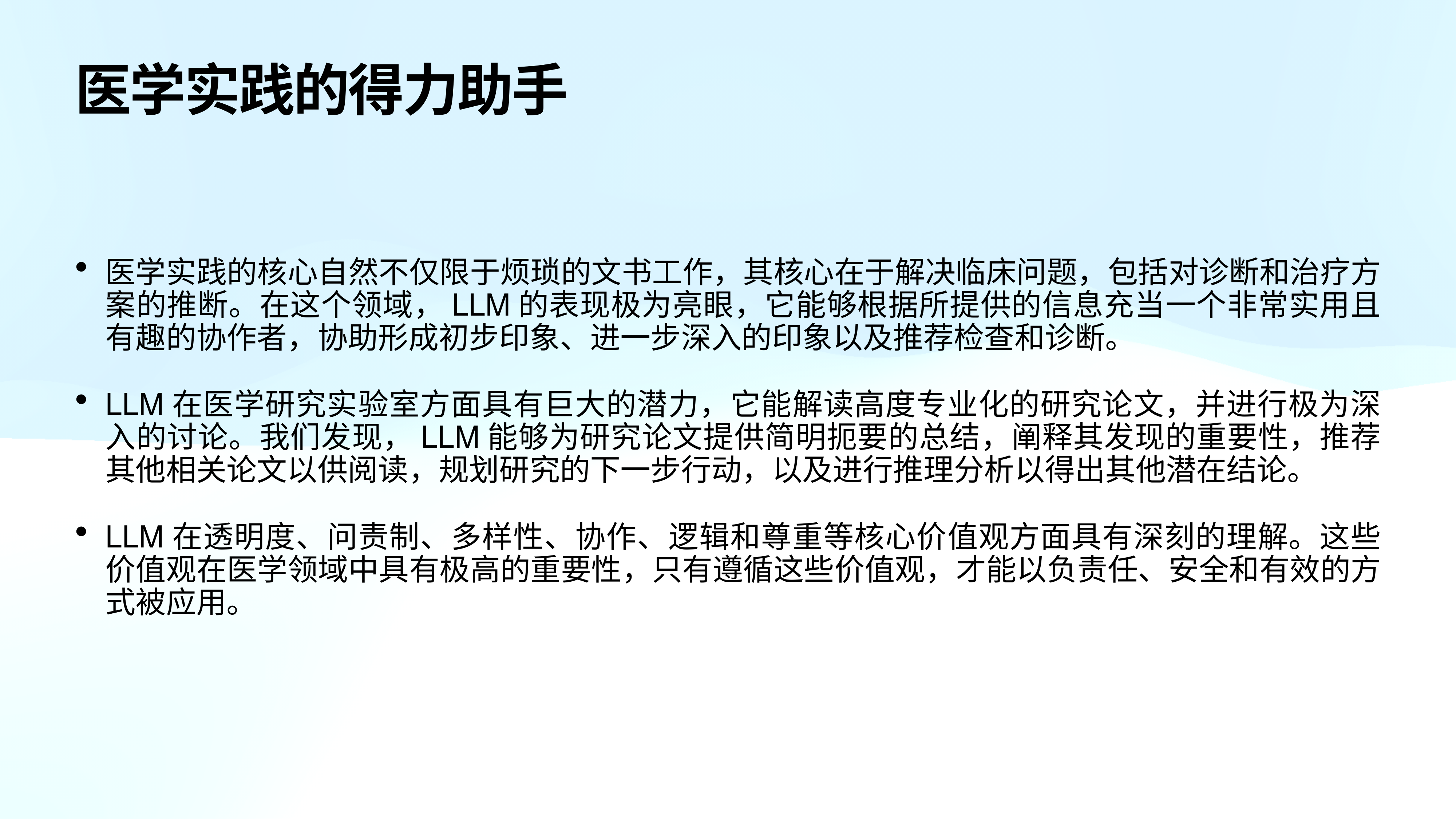

# 医学实践的得力助手

医学实践的核心自然不仅限于烦琐的文书工作，其核心在于解决临床问题，包括对诊断和治疗方案的推断。在这个领域，LLM的表现极为亮眼，它能够根据所提供的信息充当一个非常实用且有趣的协作者，协助形成初步印象、进一步深入的印象以及推荐检查和诊断。
LLM在医学研究实验室方面具有巨大的潜力，它能解读高度专业化的研究论文，并进行极为深入的讨论。我们发现，LLM能够为研究论文提供简明扼要的总结，阐释其发现的重要性，推荐其他相关论文以供阅读，规划研究的下一步行动，以及进行推理分析以得出其他潜在结论。
LLM在透明度、问责制、多样性、协作、逻辑和尊重等核心价值观方面具有深刻的理解。这些价值观在医学领域中具有极高的重要性，只有遵循这些价值观，才能以负责任、安全和有效的方式被应用。